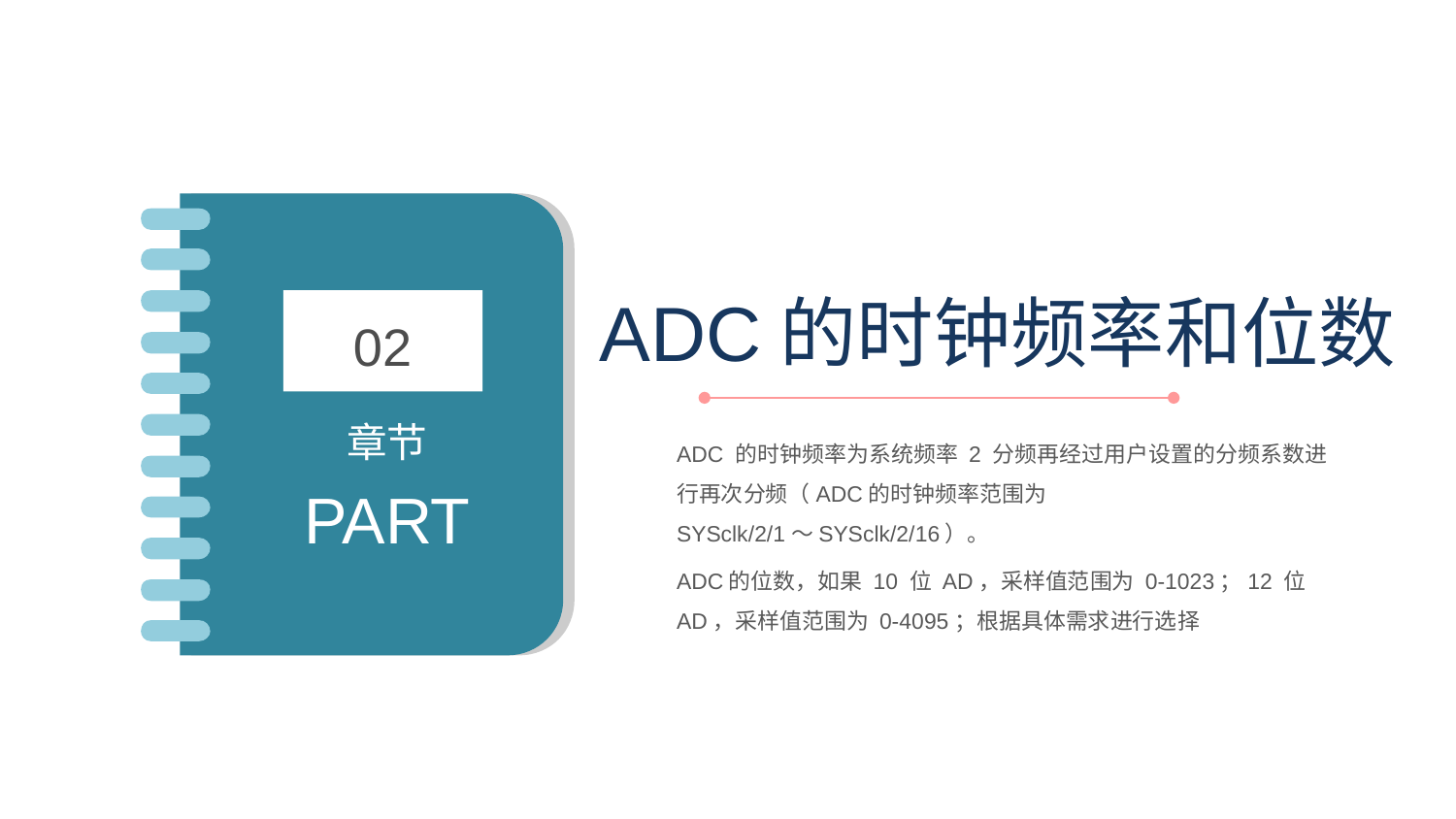

02
章节
PART
ADC的时钟频率和位数
ADC 的时钟频率为系统频率 2 分频再经过用户设置的分频系数进行再次分频（ADC的时钟频率范围为 SYSclk/2/1～SYSclk/2/16）。
ADC的位数，如果 10 位 AD，采样值范围为 0-1023；12 位 AD，采样值范围为 0-4095；根据具体需求进行选择